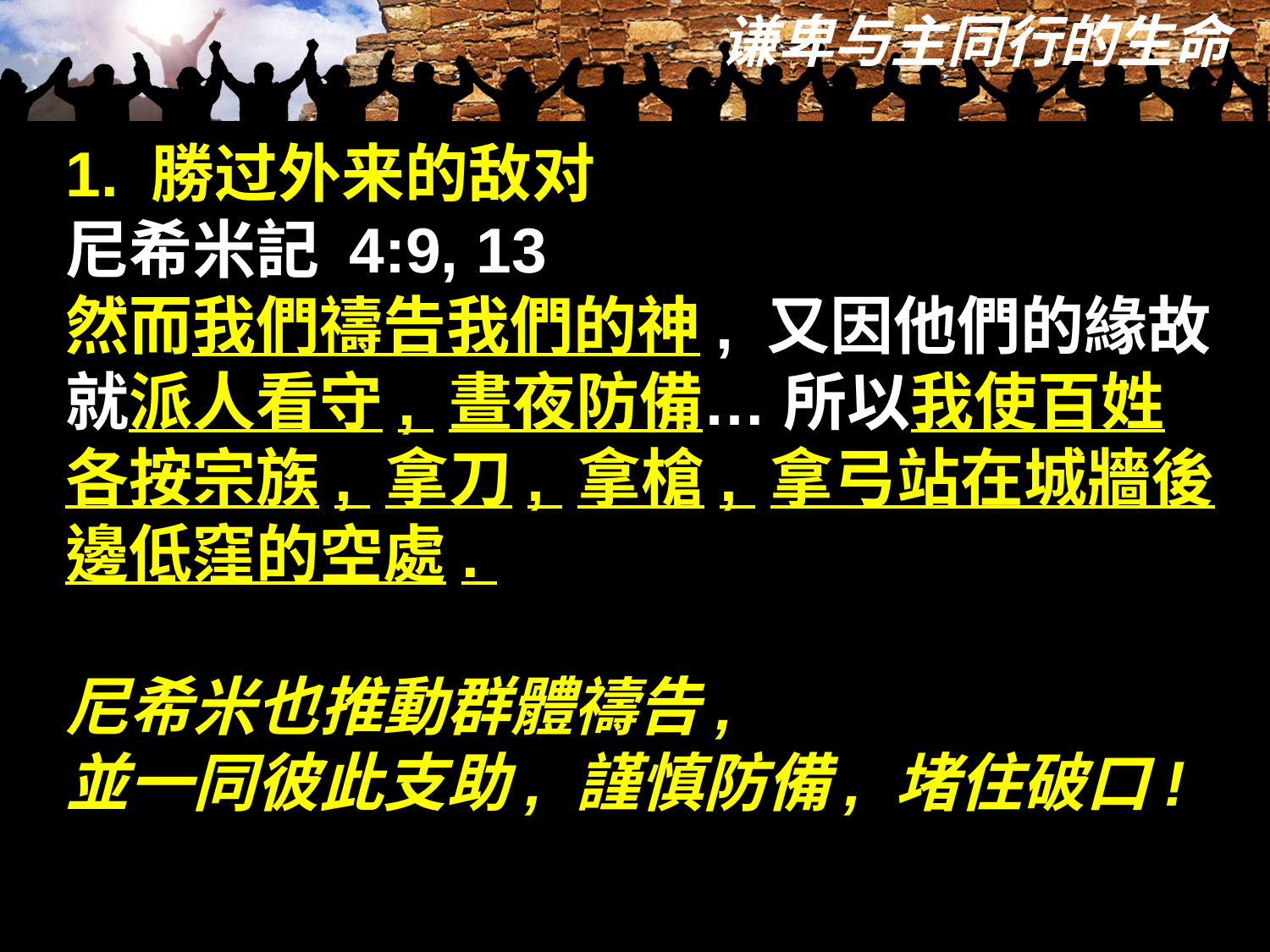

1. 勝过外来的敌对
尼希米記 4:9, 13
然而我們禱告我們的神, 又因他們的緣故就派人看守, 晝夜防備… 所以我使百姓各按宗族, 拿刀, 拿槍, 拿弓站在城牆後邊低窪的空處.

尼希米也推動群體禱告,
並一同彼此支助, 謹慎防備, 堵住破口!